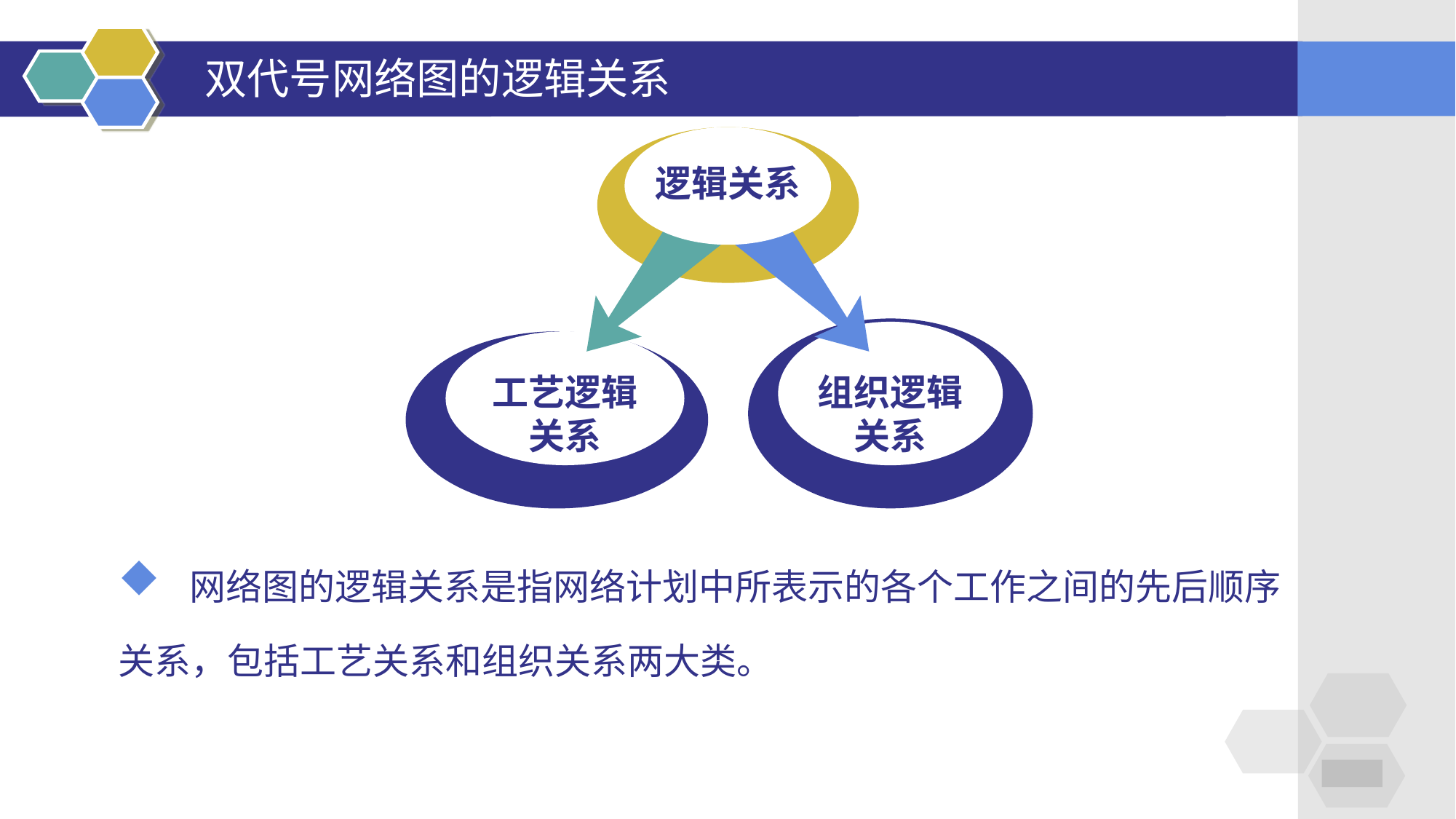

# 双代号网络图的逻辑关系

逻辑关系

  网络图的逻辑关系是指网络计划中所表示的各个工作之间的先后顺序
关系，包括工艺关系和组织关系两大类。

组织逻辑关系

工艺逻辑关系
4